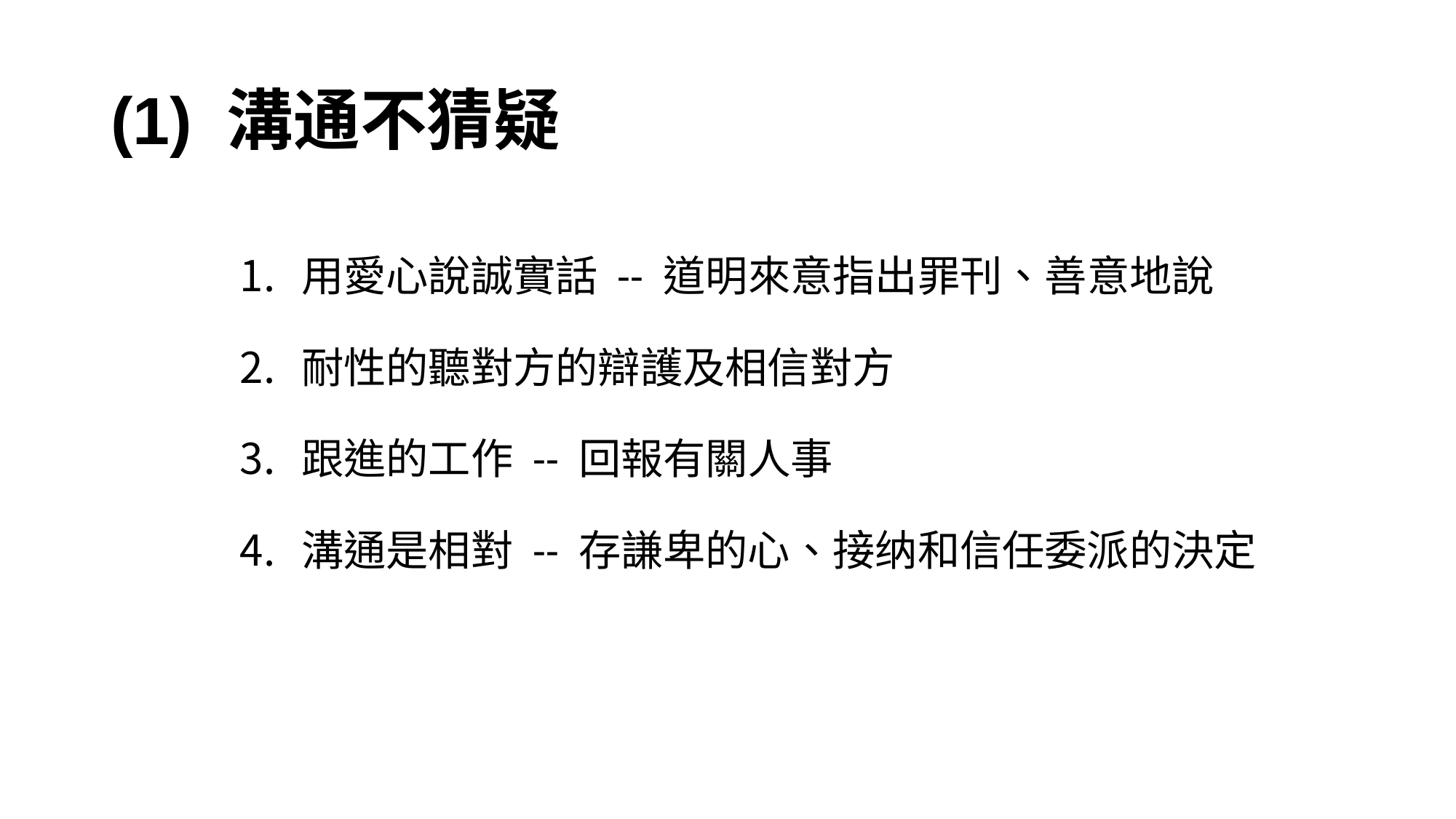

# (1) 溝通不猜疑
用愛心說誠實話 -- 道明來意指出罪刊、善意地說
耐性的聽對方的辯護及相信對方
跟進的工作 -- 回報有關人事
溝通是相對 -- 存謙卑的心、接纳和信任委派的決定